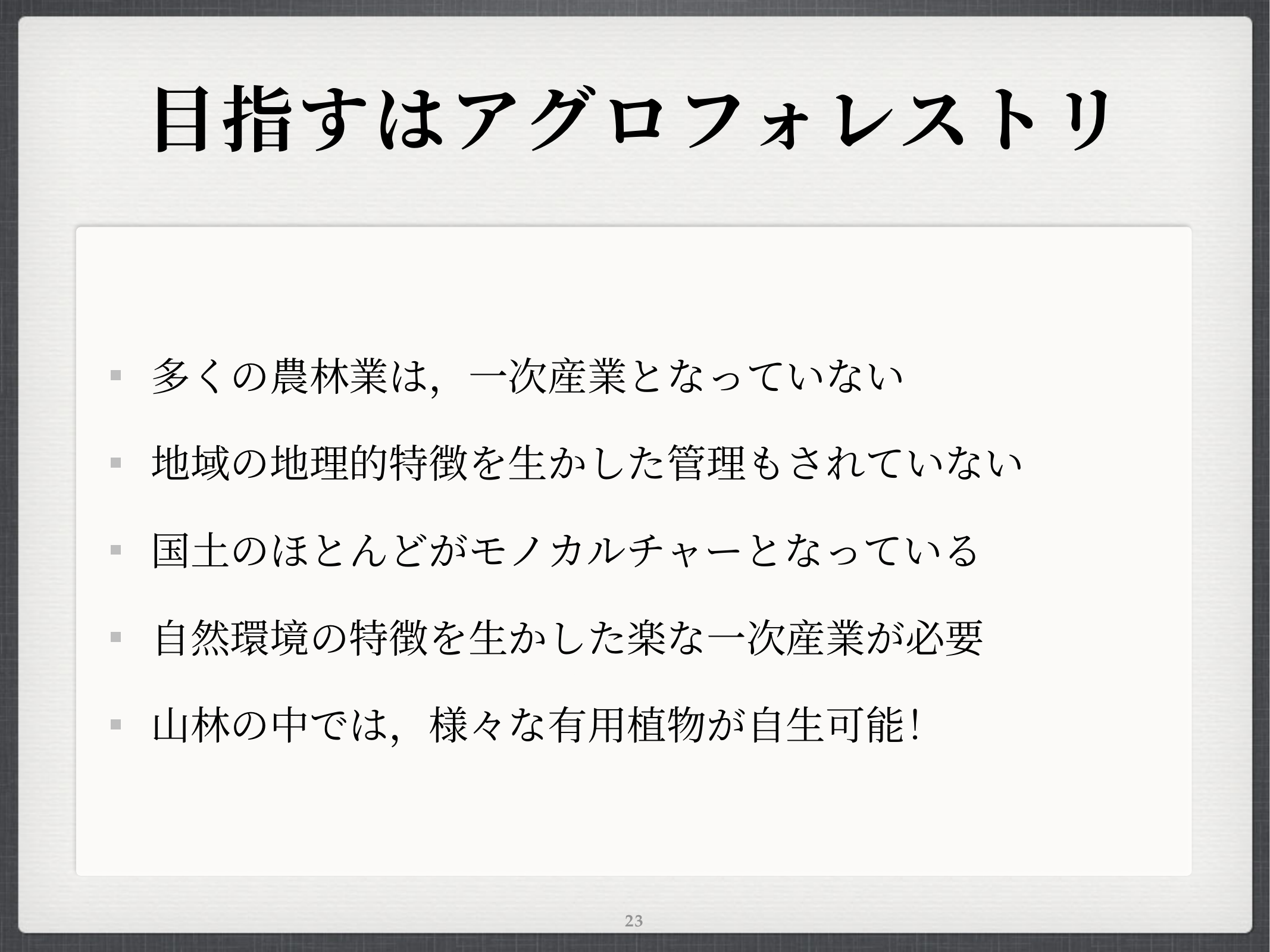

# 目指すはアグロフォレストリ
多くの農林業は，一次産業となっていない
地域の地理的特徴を生かした管理もされていない
国土のほとんどがモノカルチャーとなっている
自然環境の特徴を生かした楽な一次産業が必要
山林の中では，様々な有用植物が自生可能！
23